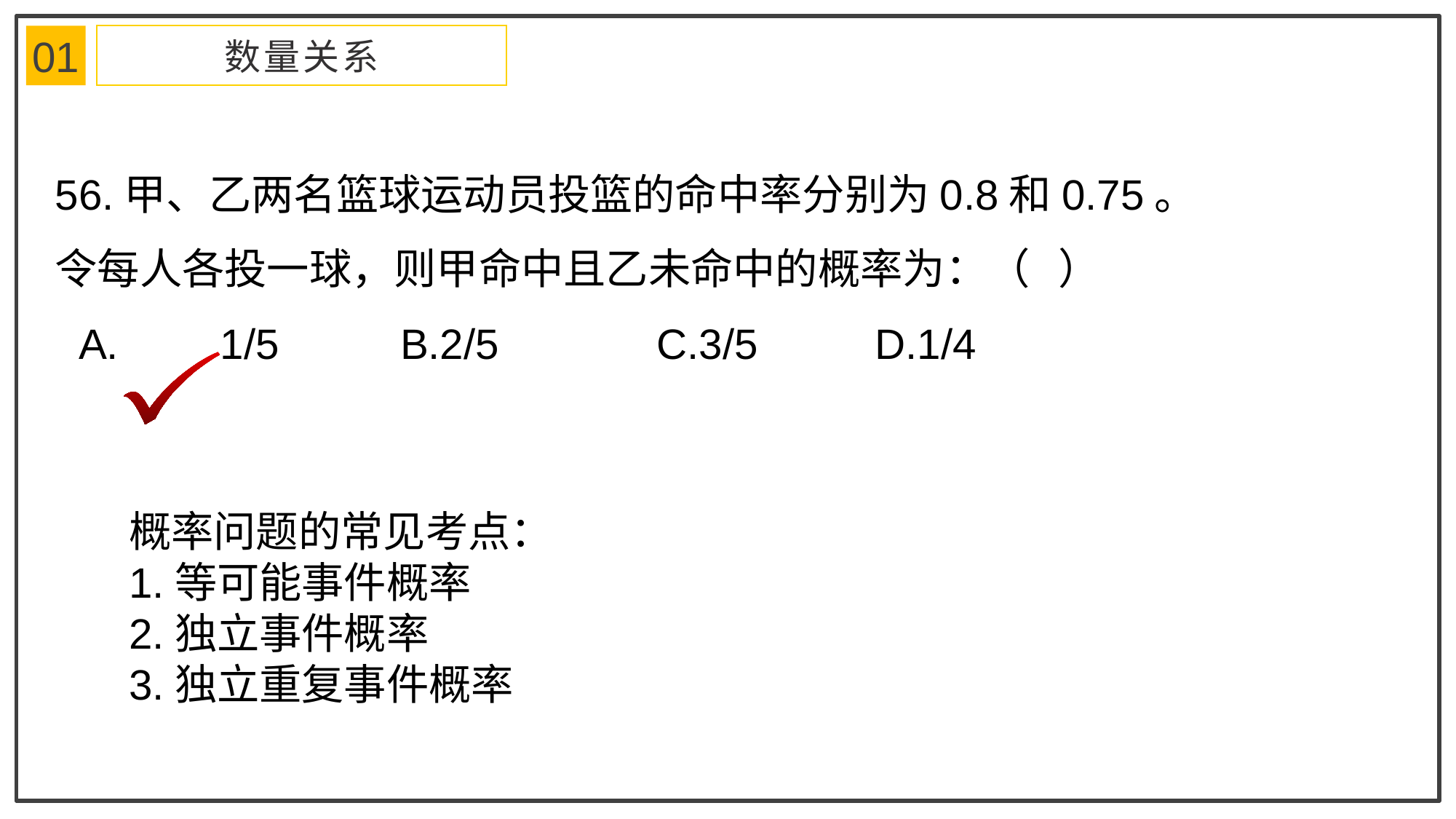

01
数量关系
56.甲、乙两名篮球运动员投篮的命中率分别为0.8和0.75。
令每人各投一球，则甲命中且乙未命中的概率为：（   ）
  A.	1/5	      B.2/5		C.3/5		D.1/4

概率问题的常见考点：
1.等可能事件概率
2.独立事件概率
3.独立重复事件概率